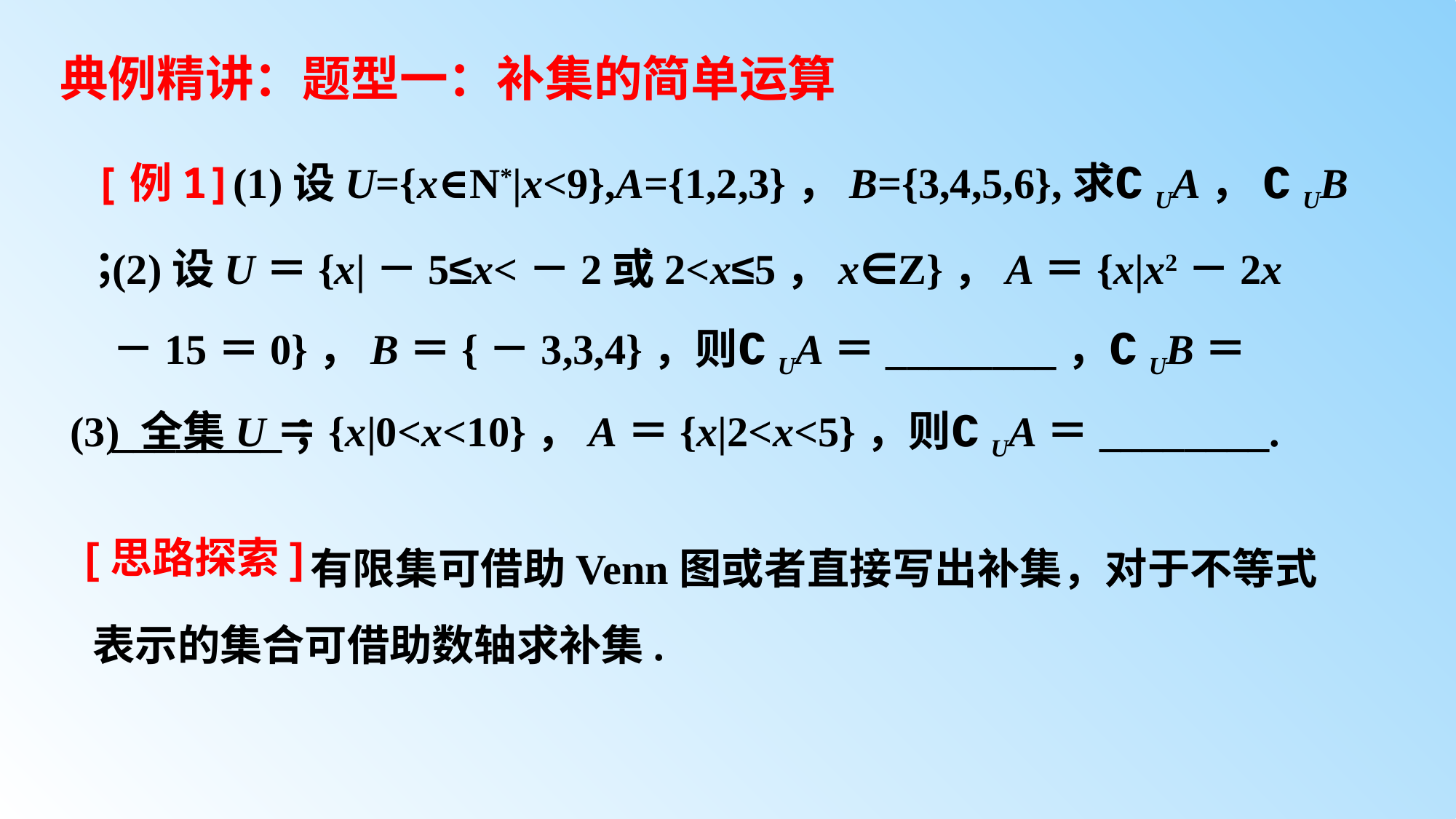

# 典例精讲：题型一：补集的简单运算
[例1](1)设U={x∈N*|x<9},A={1,2,3}，B={3,4,5,6},求∁UA， ∁UB ；
(2)设U＝{x|－5≤x<－2或2<x≤5，x∈Z}，A＝{x|x2－2x－15＝0}，B＝{－3,3,4}，则∁UA＝________，∁UB＝________；
(3) 全集U＝{x|0<x<10}，A＝{x|2<x<5}，则∁UA＝________.
                     有限集可借助Venn图或者直接写出补集，对于不等式表示的集合可借助数轴求补集.
[思路探索]